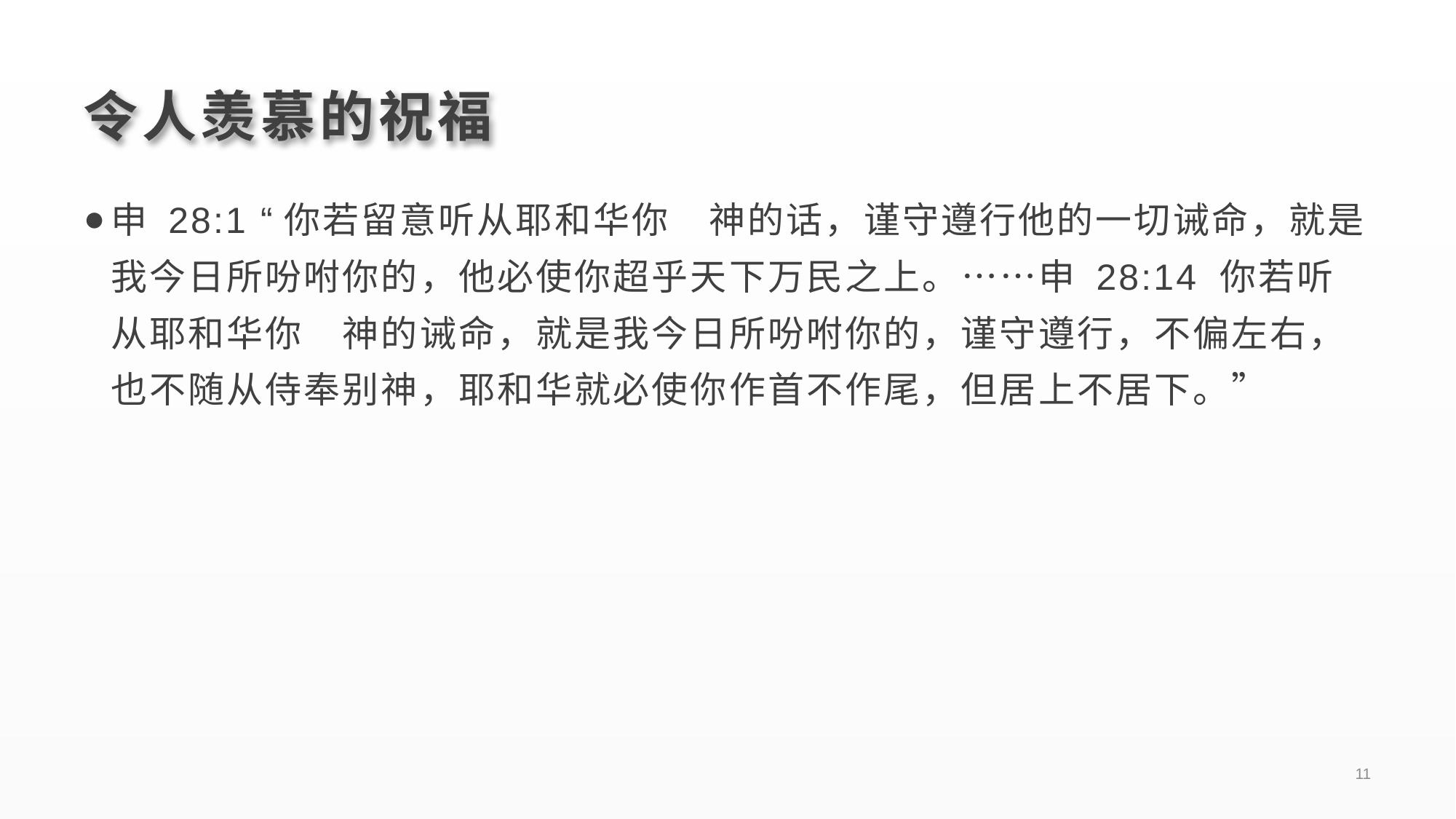

# 令人羡慕的祝福
申 28:1 “你若留意听从耶和华你　神的话，谨守遵行他的一切诫命，就是我今日所吩咐你的，他必使你超乎天下万民之上。……申 28:14 你若听从耶和华你　神的诫命，就是我今日所吩咐你的，谨守遵行，不偏左右，也不随从侍奉别神，耶和华就必使你作首不作尾，但居上不居下。”
11